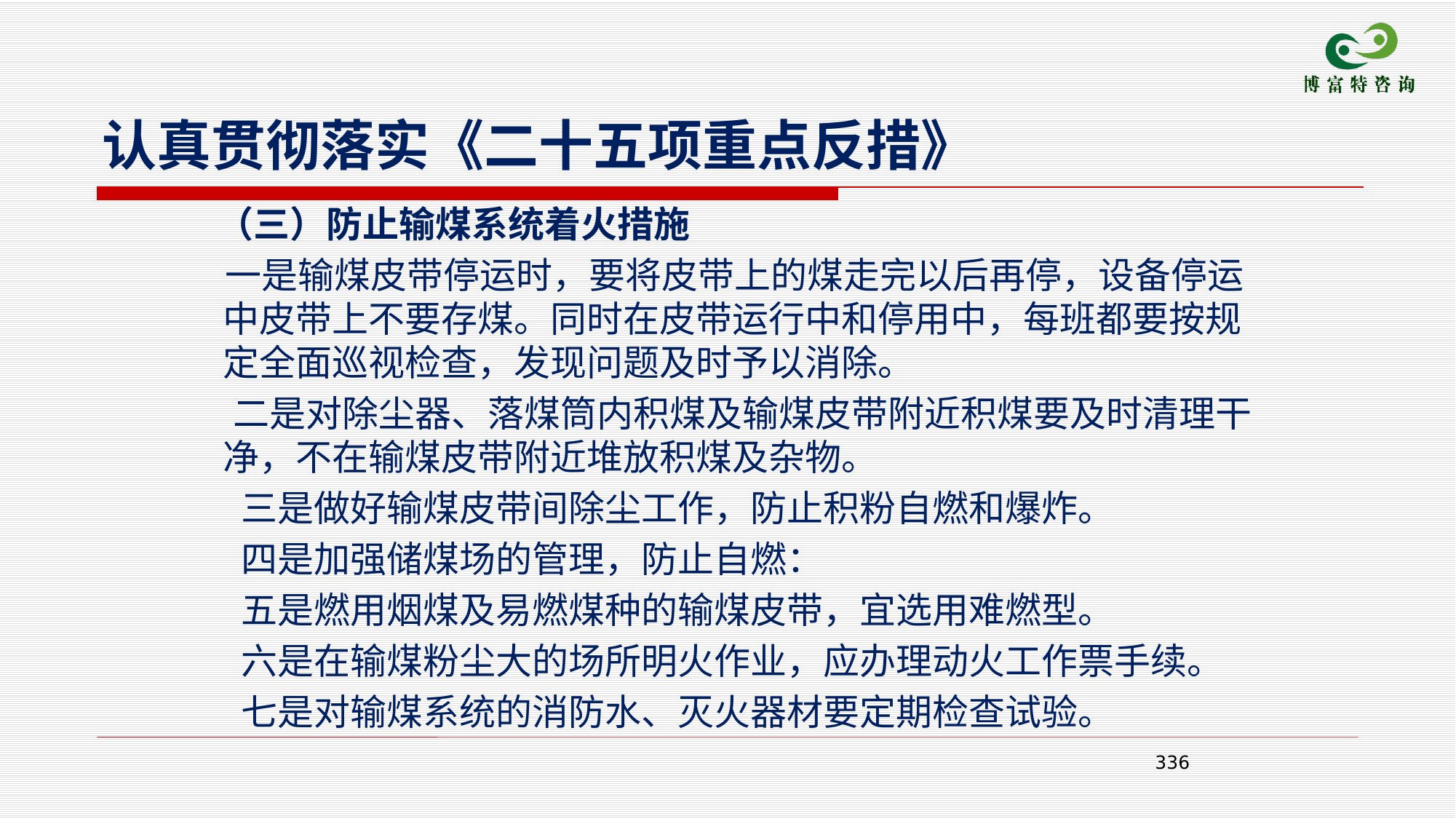

认真贯彻落实《二十五项重点反措》
     （三）防止输煤系统着火措施
      一是输煤皮带停运时，要将皮带上的煤走完以后再停，设备停运中皮带上不要存煤。同时在皮带运行中和停用中，每班都要按规定全面巡视检查，发现问题及时予以消除。
       二是对除尘器、落煤筒内积煤及输煤皮带附近积煤要及时清理干净，不在输煤皮带附近堆放积煤及杂物。
        三是做好输煤皮带间除尘工作，防止积粉自燃和爆炸。
        四是加强储煤场的管理，防止自燃：
        五是燃用烟煤及易燃煤种的输煤皮带，宜选用难燃型。
        六是在输煤粉尘大的场所明火作业，应办理动火工作票手续。
        七是对输煤系统的消防水、灭火器材要定期检查试验。

336